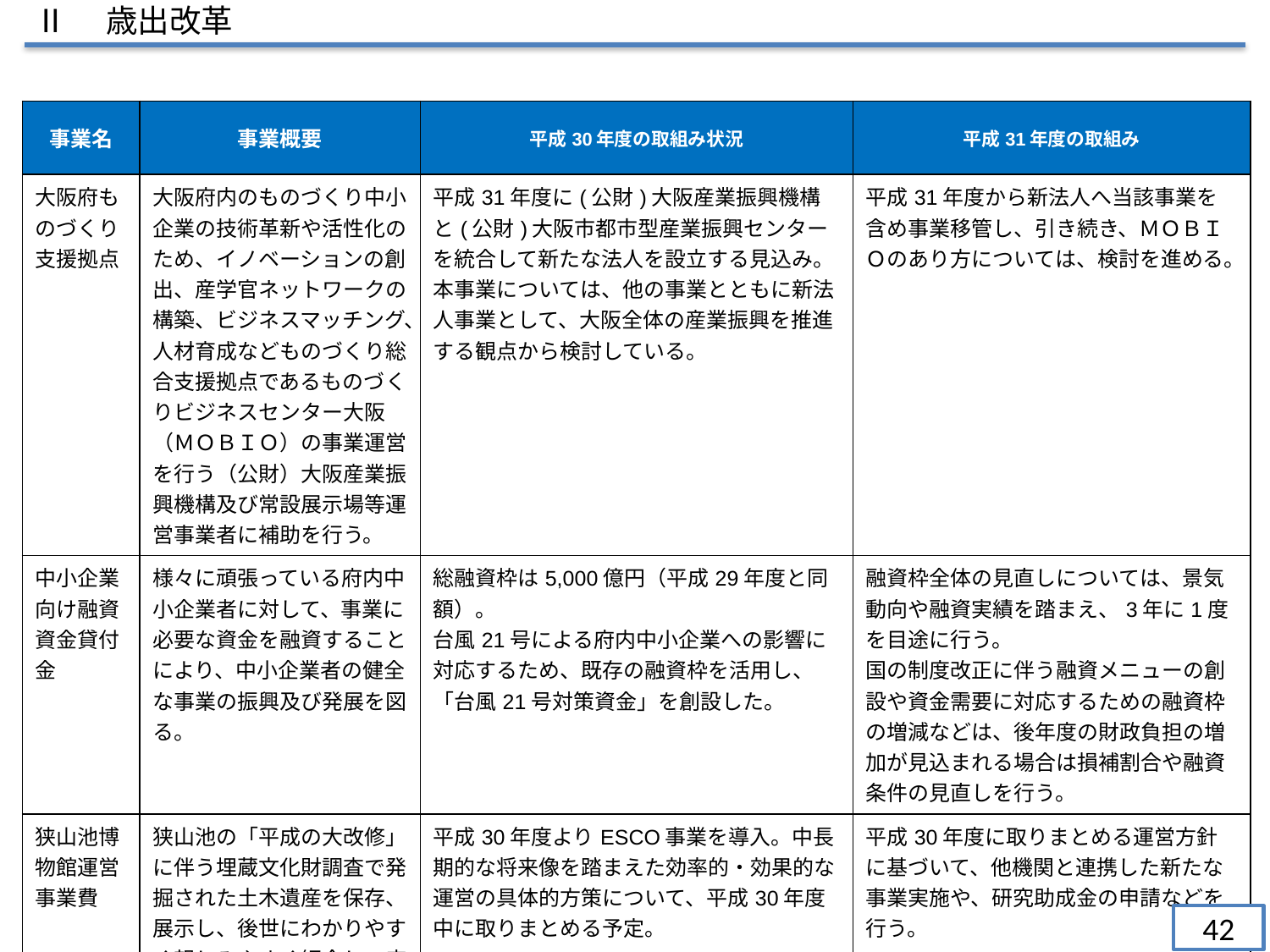

Ⅱ　歳出改革
| 事業名 | 事業概要 | 平成30年度の取組み状況 | 平成31年度の取組み |
| --- | --- | --- | --- |
| 大阪府ものづくり支援拠点 | 大阪府内のものづくり中小企業の技術革新や活性化のため、イノベーションの創出、産学官ネットワークの構築、ビジネスマッチング、人材育成などものづくり総合支援拠点であるものづくりビジネスセンター大阪（ＭＯＢＩＯ）の事業運営を行う（公財）大阪産業振興機構及び常設展示場等運営事業者に補助を行う。 | 平成31年度に(公財)大阪産業振興機構と(公財)大阪市都市型産業振興センターを統合して新たな法人を設立する見込み。 本事業については、他の事業とともに新法人事業として、大阪全体の産業振興を推進する観点から検討している。 | 平成31年度から新法人へ当該事業を含め事業移管し、引き続き、ＭＯＢＩＯのあり方については、検討を進める。 |
| 中小企業向け融資資金貸付金 | 様々に頑張っている府内中小企業者に対して、事業に必要な資金を融資することにより、中小企業者の健全な事業の振興及び発展を図る。 | 総融資枠は5,000億円（平成29年度と同額）。 台風21号による府内中小企業への影響に対応するため、既存の融資枠を活用し、「台風21号対策資金」を創設した。 | 融資枠全体の見直しについては、景気動向や融資実績を踏まえ、3年に1度を目途に行う。　 国の制度改正に伴う融資メニューの創設や資金需要に対応するための融資枠の増減などは、後年度の財政負担の増加が見込まれる場合は損補割合や融資条件の見直しを行う。 |
| 狭山池博物館運営事業費 | 狭山池の「平成の大改修」に伴う埋蔵文化財調査で発掘された土木遺産を保存、展示し、後世にわかりやすく親しみやすく紹介し、府民の文化的向上を図る。 | 平成30年度よりESCO事業を導入。中長期的な将来像を踏まえた効率的・効果的な運営の具体的方策について、平成30年度中に取りまとめる予定。 | 平成30年度に取りまとめる運営方針に基づいて、他機関と連携した新たな事業実施や、研究助成金の申請などを行う。 |
42